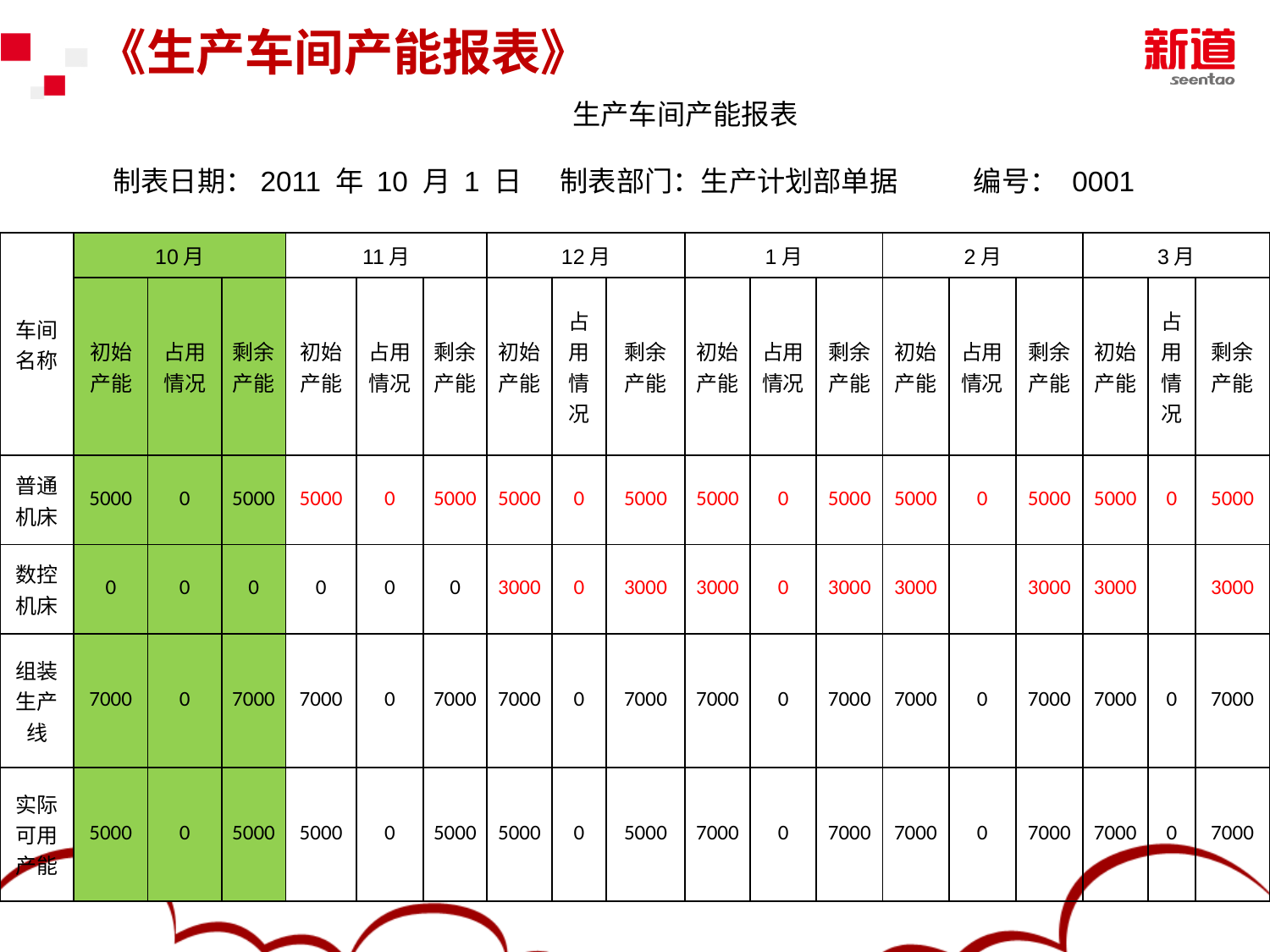

# 《生产车间产能报表》
生产车间产能报表

制表日期：2011 年 10 月 1 日      制表部门：生产计划部单据            编号： 0001
| 车间 名称 | 10月 |  |  | 11月 |  |  | 12月 |  |  | 1月 |  |  | 2月 |  |  | 3月 |  |  |
| --- | --- | --- | --- | --- | --- | --- | --- | --- | --- | --- | --- | --- | --- | --- | --- | --- | --- | --- |
|  | 初始 产能 | 占用 情况 | 剩余 产能 | 初始 产能 | 占用情况 | 剩余 产能 | 初始产能 | 占用 情况 | 剩余产能 | 初始 产能 | 占用 情况 | 剩余 产能 | 初始 产能 | 占用 情况 | 剩余 产能 | 初始 产能 | 占用 情况 | 剩余 产能 |
| 普通机床 | 5000 | 0 | 5000 | 5000 | 0 | 5000 | 5000 | 0 | 5000 | 5000 | 0 | 5000 | 5000 | 0 | 5000 | 5000 | 0 | 5000 |
| 数控机床 | 0 | 0 | 0 | 0 | 0 | 0 | 3000 | 0 | 3000 | 3000 | 0 | 3000 | 3000 |  | 3000 | 3000 |  | 3000 |
| 组装生产线 | 7000 | 0 | 7000 | 7000 | 0 | 7000 | 7000 | 0 | 7000 | 7000 | 0 | 7000 | 7000 | 0 | 7000 | 7000 | 0 | 7000 |
| 实际可用产能 | 5000 | 0 | 5000 | 5000 | 0 | 5000 | 5000 | 0 | 5000 | 7000 | 0 | 7000 | 7000 | 0 | 7000 | 7000 | 0 | 7000 |